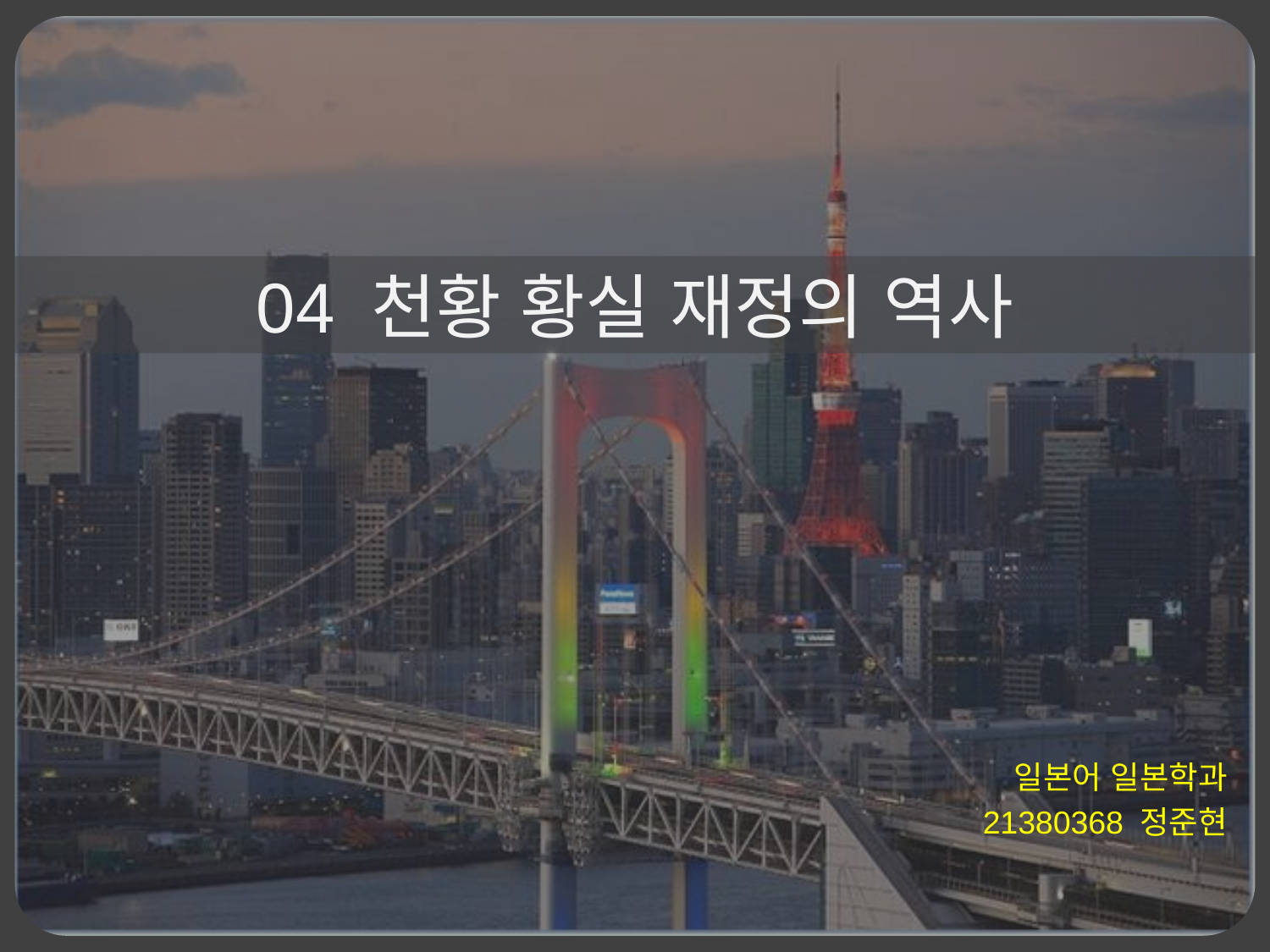

04 천황 황실 재정의 역사
일본어 일본학과
21380368 정준현